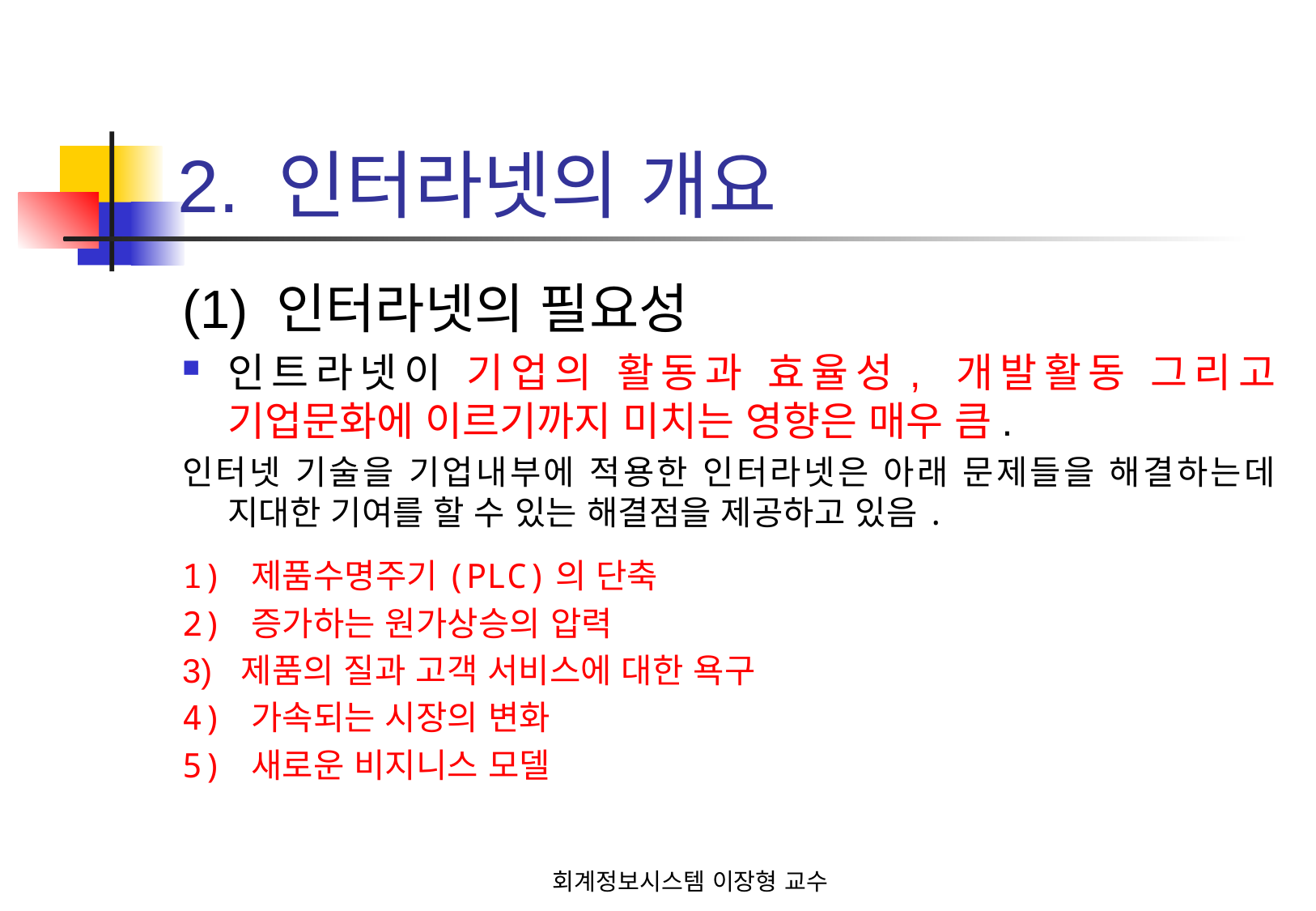

# 2. 인터라넷의 개요
(1) 인터라넷의 필요성
인트라넷이 기업의 활동과 효율성, 개발활동 그리고 기업문화에 이르기까지 미치는 영향은 매우 큼.
인터넷 기술을 기업내부에 적용한 인터라넷은 아래 문제들을 해결하는데 지대한 기여를 할 수 있는 해결점을 제공하고 있음.
1) 제품수명주기(PLC)의 단축
2) 증가하는 원가상승의 압력
3) 제품의 질과 고객 서비스에 대한 욕구
4) 가속되는 시장의 변화
5) 새로운 비지니스 모델
회계정보시스템 이장형 교수